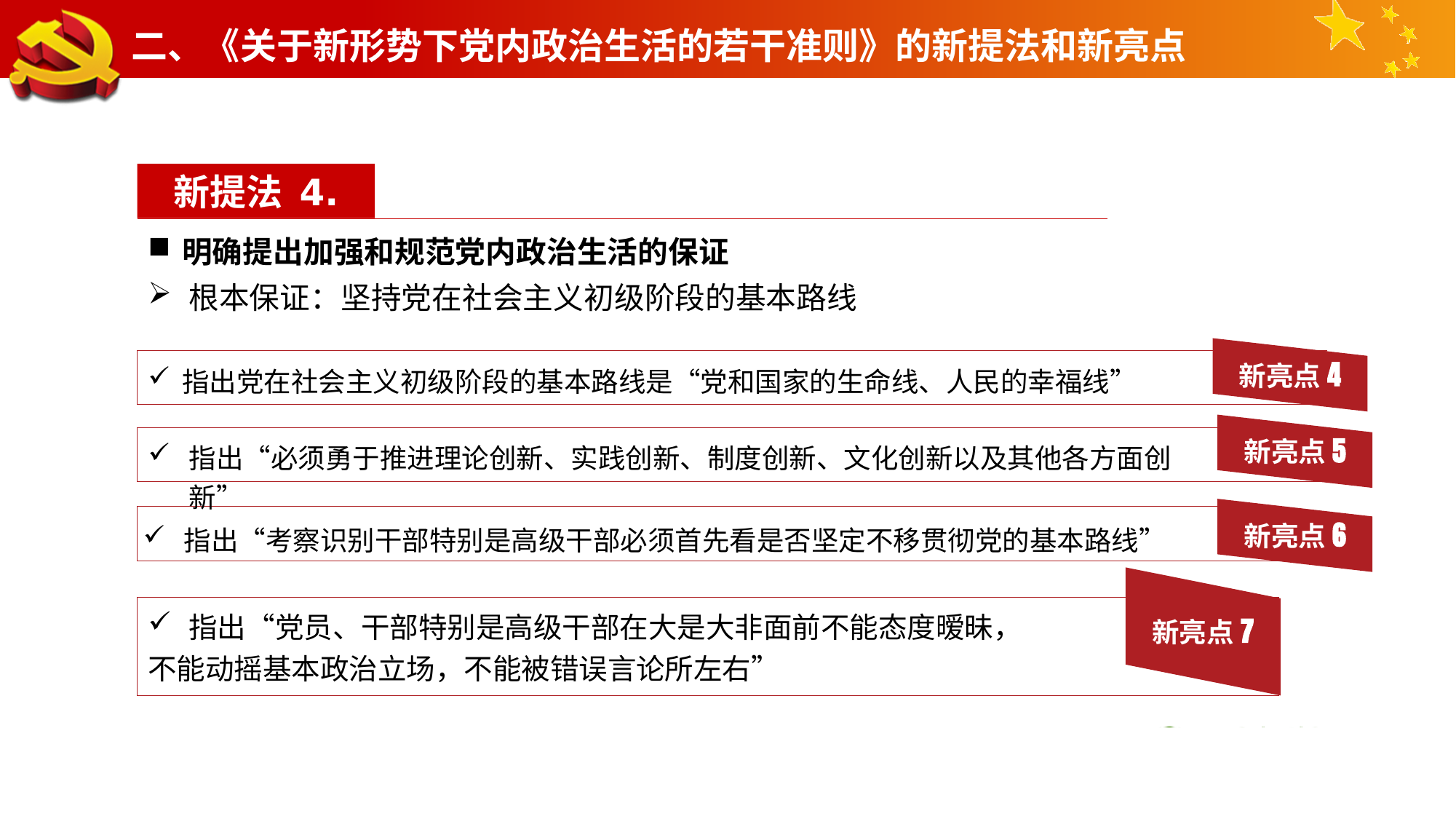

二、《关于新形势下党内政治生活的若干准则》的新提法和新亮点
新提法 4.
明确提出加强和规范党内政治生活的保证
根本保证：坚持党在社会主义初级阶段的基本路线
新亮点4

指出党在社会主义初级阶段的基本路线是“党和国家的生命线、人民的幸福线”
新亮点5

指出“必须勇于推进理论创新、实践创新、制度创新、文化创新以及其他各方面创新”
新亮点6

指出“考察识别干部特别是高级干部必须首先看是否坚定不移贯彻党的基本路线”
新亮点7

指出“党员、干部特别是高级干部在大是大非面前不能态度暧昧，
不能动摇基本政治立场，不能被错误言论所左右”